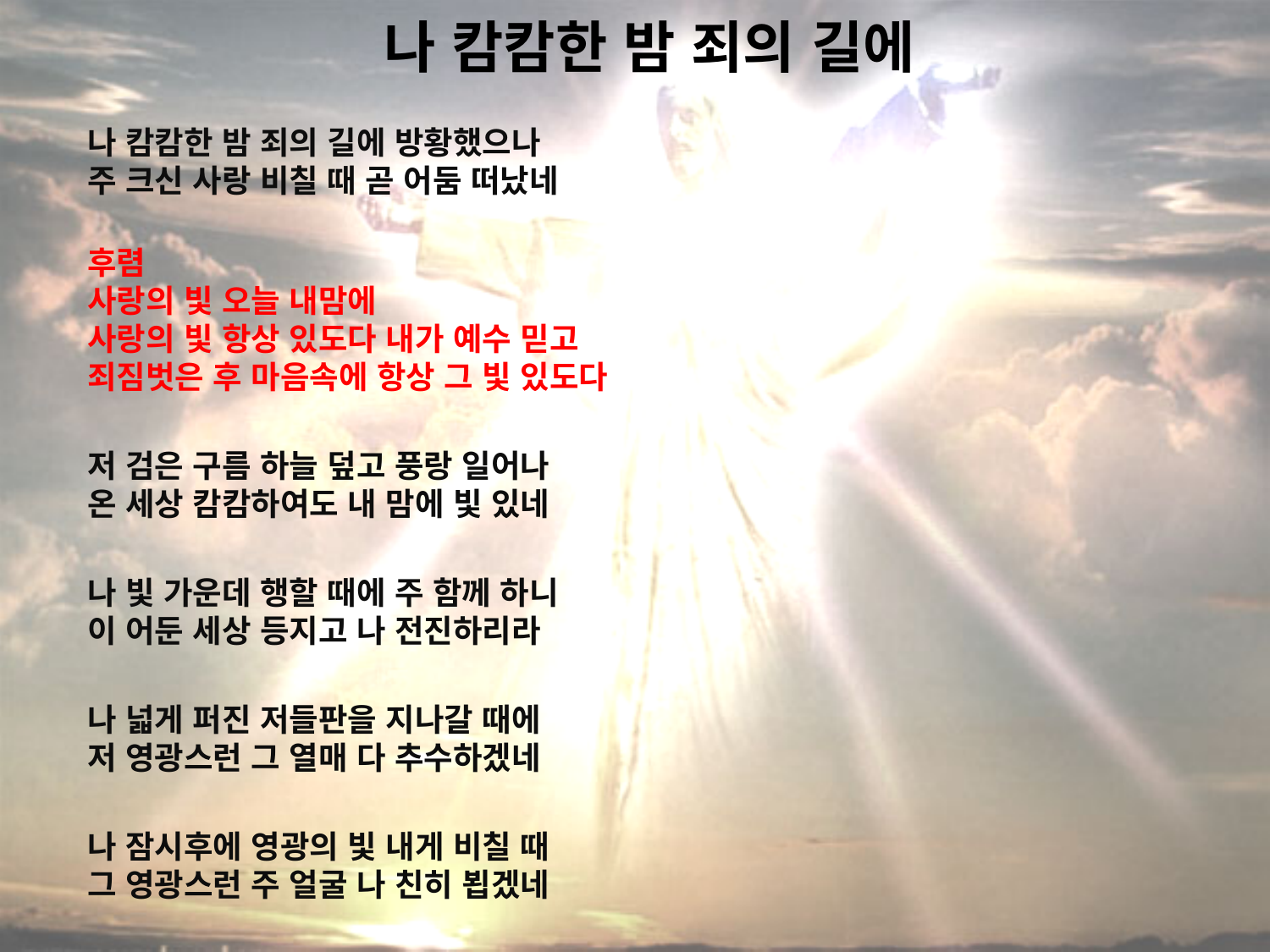

# 나 캄캄한 밤 죄의 길에
나 캄캄한 밤 죄의 길에 방황했으나
주 크신 사랑 비칠 때 곧 어둠 떠났네
후렴
사랑의 빛 오늘 내맘에
사랑의 빛 항상 있도다 내가 예수 믿고
죄짐벗은 후 마음속에 항상 그 빛 있도다

저 검은 구름 하늘 덮고 풍랑 일어나
온 세상 캄캄하여도 내 맘에 빛 있네

나 빛 가운데 행할 때에 주 함께 하니
이 어둔 세상 등지고 나 전진하리라

나 넓게 퍼진 저들판을 지나갈 때에
저 영광스런 그 열매 다 추수하겠네

나 잠시후에 영광의 빛 내게 비칠 때
그 영광스런 주 얼굴 나 친히 뵙겠네